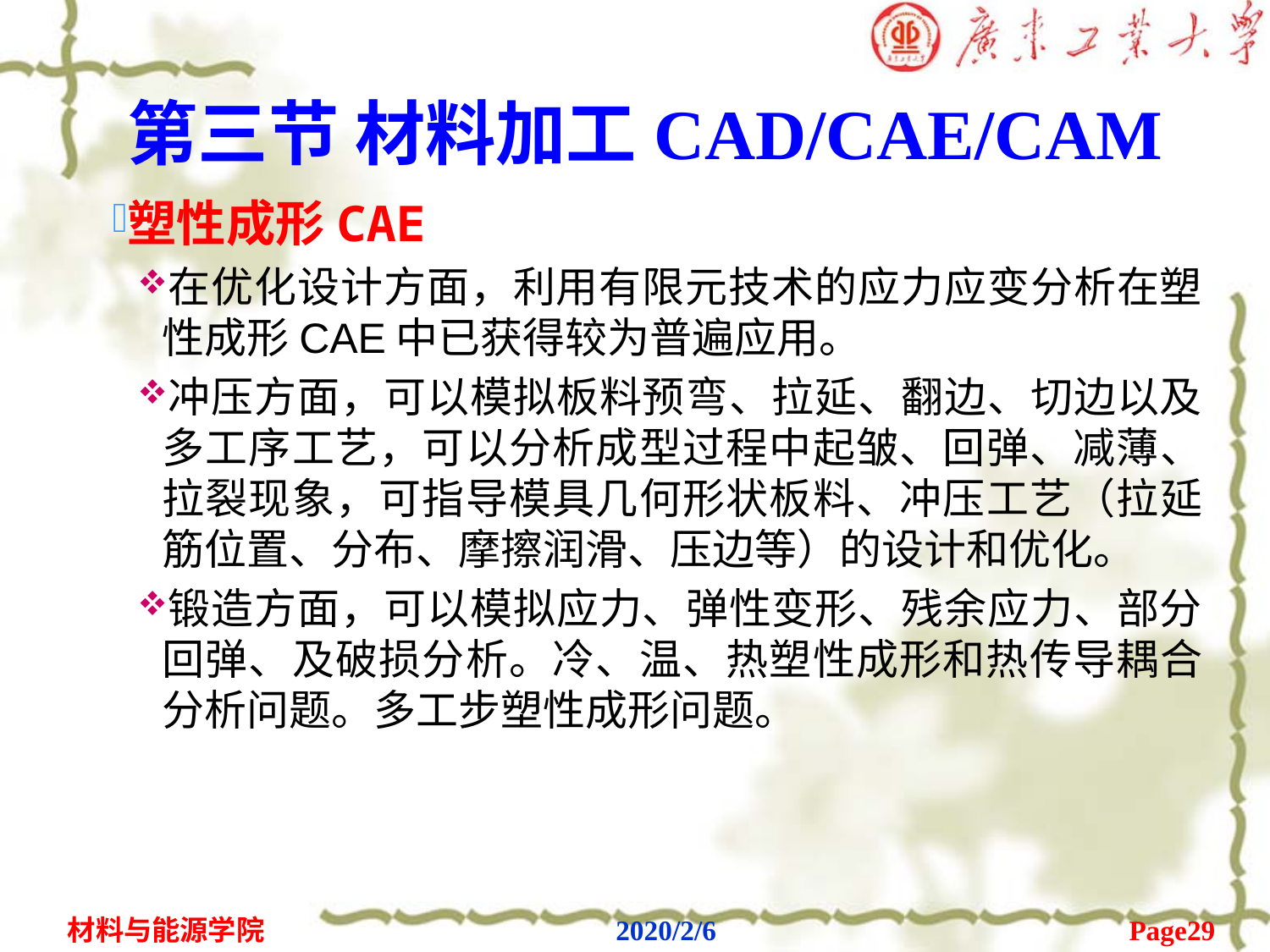

# 第三节 材料加工CAD/CAE/CAM
塑性成形CAE
在优化设计方面，利用有限元技术的应力应变分析在塑性成形CAE中已获得较为普遍应用。
冲压方面，可以模拟板料预弯、拉延、翻边、切边以及多工序工艺，可以分析成型过程中起皱、回弹、减薄、拉裂现象，可指导模具几何形状板料、冲压工艺（拉延筋位置、分布、摩擦润滑、压边等）的设计和优化。
锻造方面，可以模拟应力、弹性变形、残余应力、部分回弹、及破损分析。冷、温、热塑性成形和热传导耦合分析问题。多工步塑性成形问题。
Page29
材料与能源学院
2020/2/6